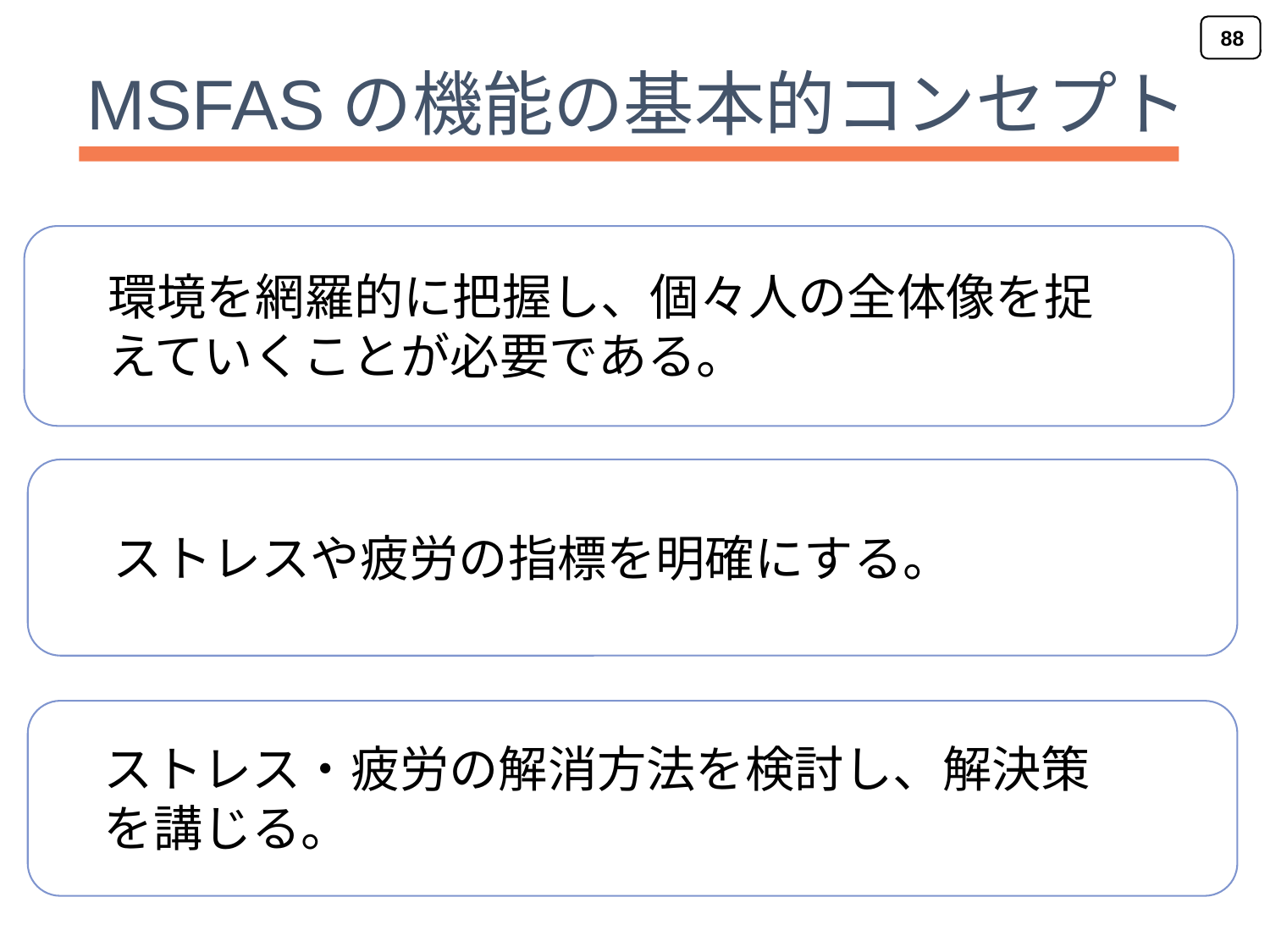

88

MSFASの機能の基本的コンセプト

環境を網羅的に把握し、個々人の全体像を捉えていくことが必要である。

ストレスや疲労の指標を明確にする。

ストレス・疲労の解消方法を検討し、解決策を講じる。